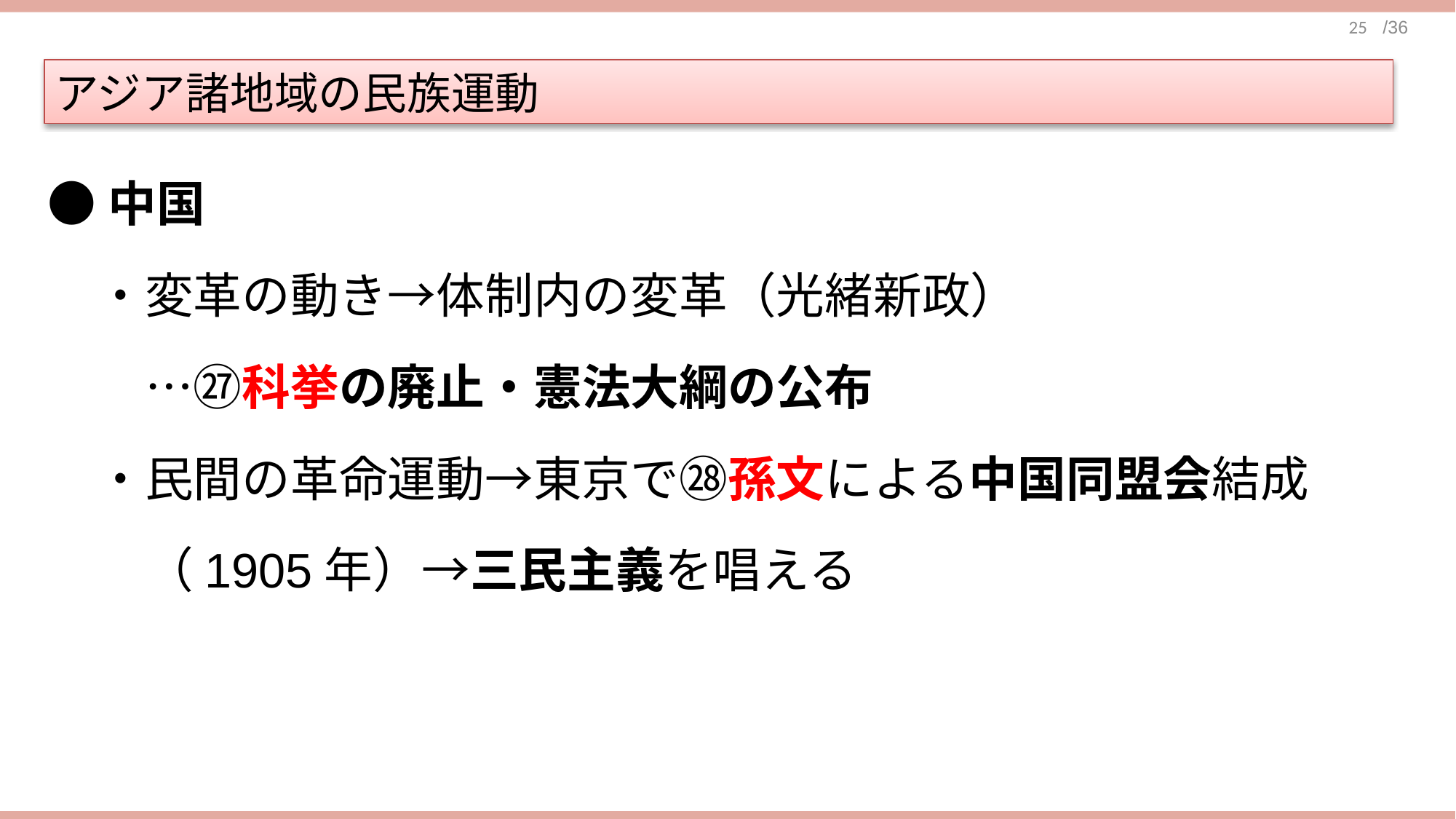

アジア諸地域の民族運動
●中国
　・変革の動き→体制内の変革（光緒新政）
　　…㉗科挙の廃止・憲法大綱の公布
　・民間の革命運動→東京で㉘孫文による中国同盟会結成
　　（1905年）→三民主義を唱える